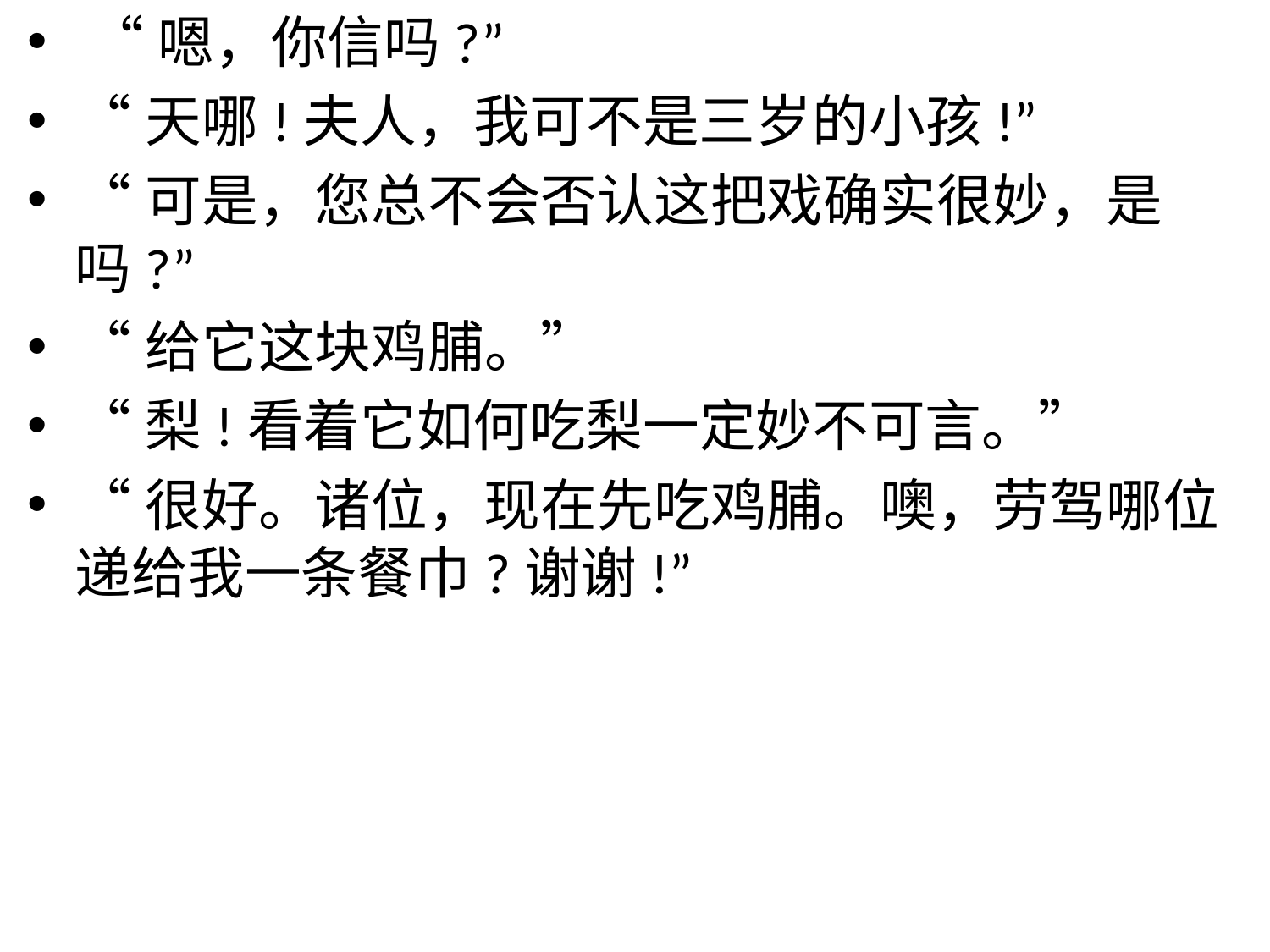

“嗯，你信吗?”
“天哪!夫人，我可不是三岁的小孩!”
“可是，您总不会否认这把戏确实很妙，是吗?”
“给它这块鸡脯。”
“梨!看着它如何吃梨一定妙不可言。”
“很好。诸位，现在先吃鸡脯。噢，劳驾哪位递给我一条餐巾?谢谢!”